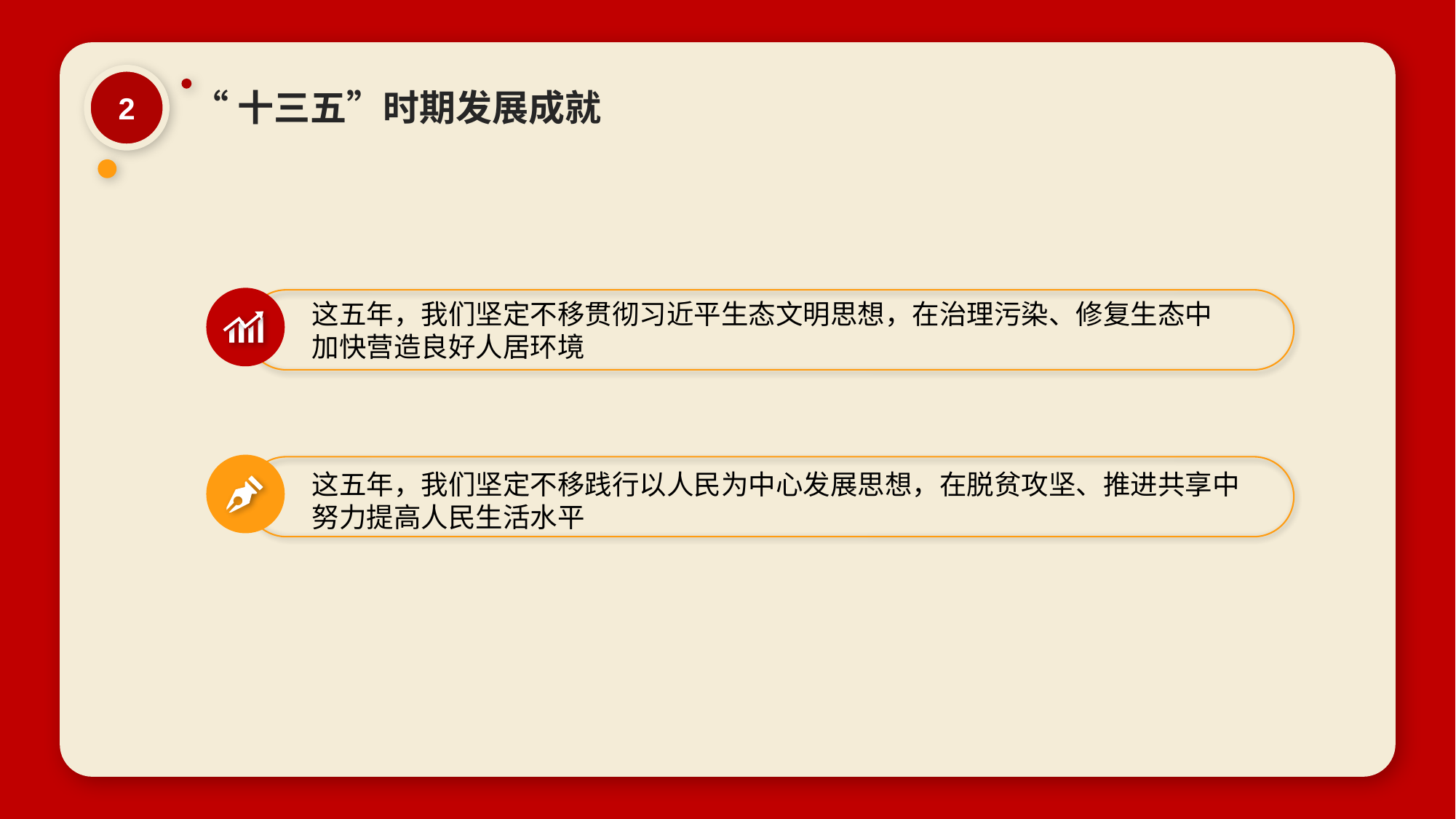

2
“十三五”时期发展成就

这五年，我们坚定不移贯彻习近平生态文明思想，在治理污染、修复生态中
加快营造良好人居环境

这五年，我们坚定不移践行以人民为中心发展思想，在脱贫攻坚、推进共享中努力提高人民生活水平

延时符